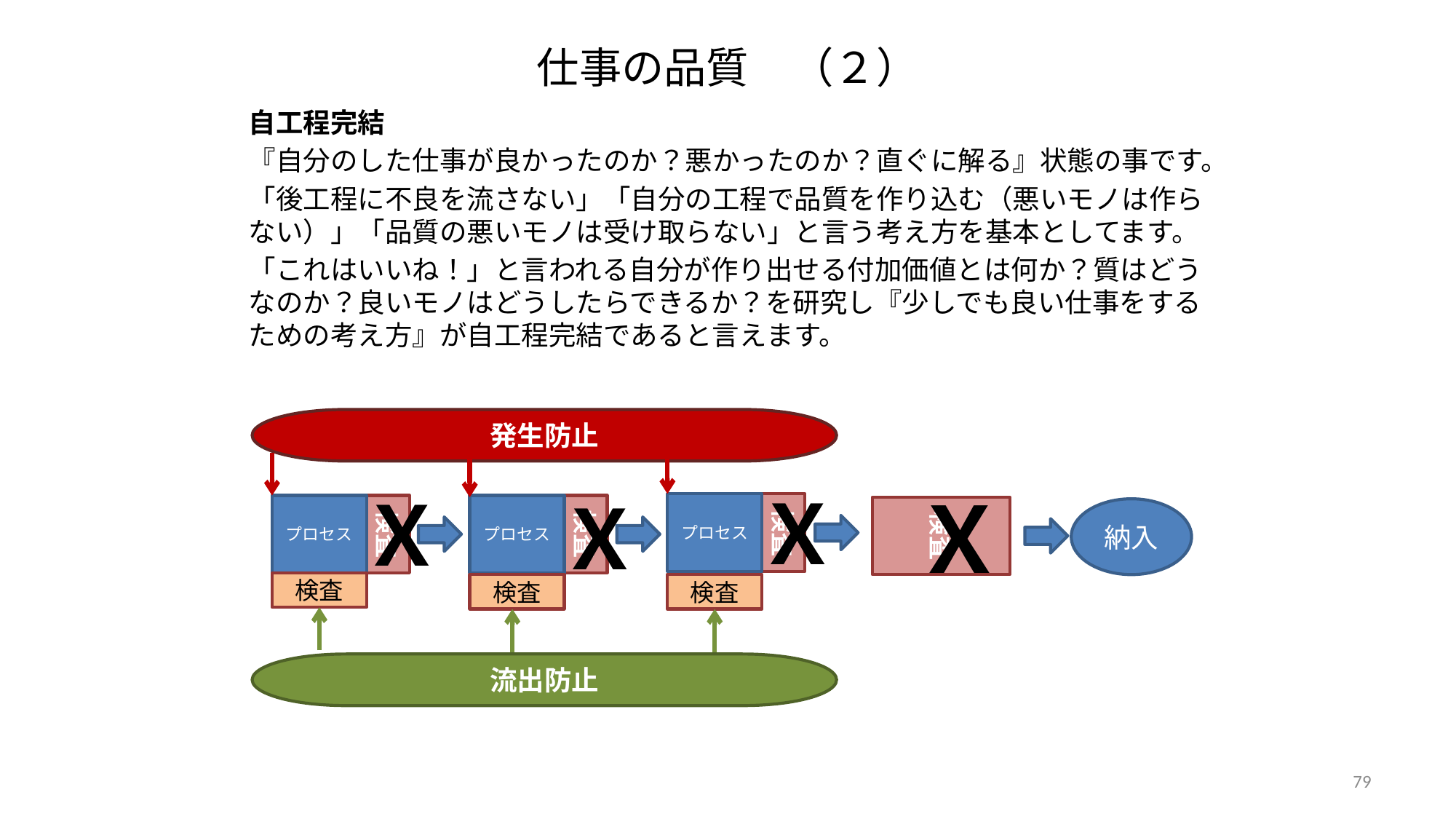

# 仕事の品質　（２）
自工程完結
『自分のした仕事が良かったのか？悪かったのか？直ぐに解る』状態の事です。
「後工程に不良を流さない」「自分の工程で品質を作り込む（悪いモノは作らない）」「品質の悪いモノは受け取らない」と言う考え方を基本としてます。
「これはいいね！」と言われる自分が作り出せる付加価値とは何か？質はどうなのか？良いモノはどうしたらできるか？を研究し『少しでも良い仕事をするための考え方』が自工程完結であると言えます。
発生防止
Ｘ
プロセス
検査
プロセス
検査
プロセス
検査
検査
納入

検査
検査
検査
流出防止
Ｘ
Ｘ
Ｘ
79